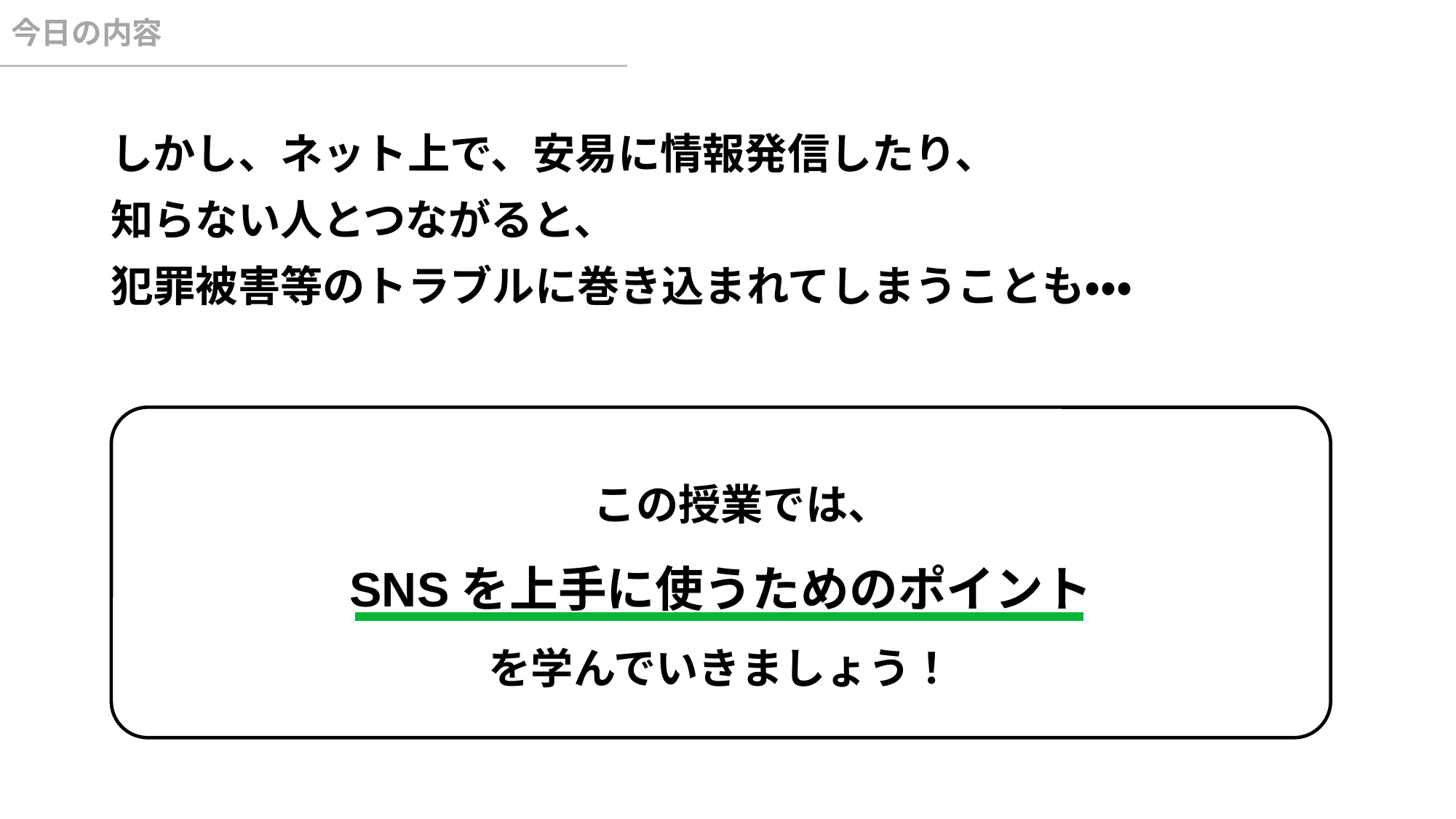

# 今日の内容
しかし、ネット上で、安易に情報発信したり、
知らない人とつながると、
犯罪被害等のトラブルに巻き込まれてしまうことも・・・
　この授業では、
SNSを上手に使うためのポイント
を学んでいきましょう！